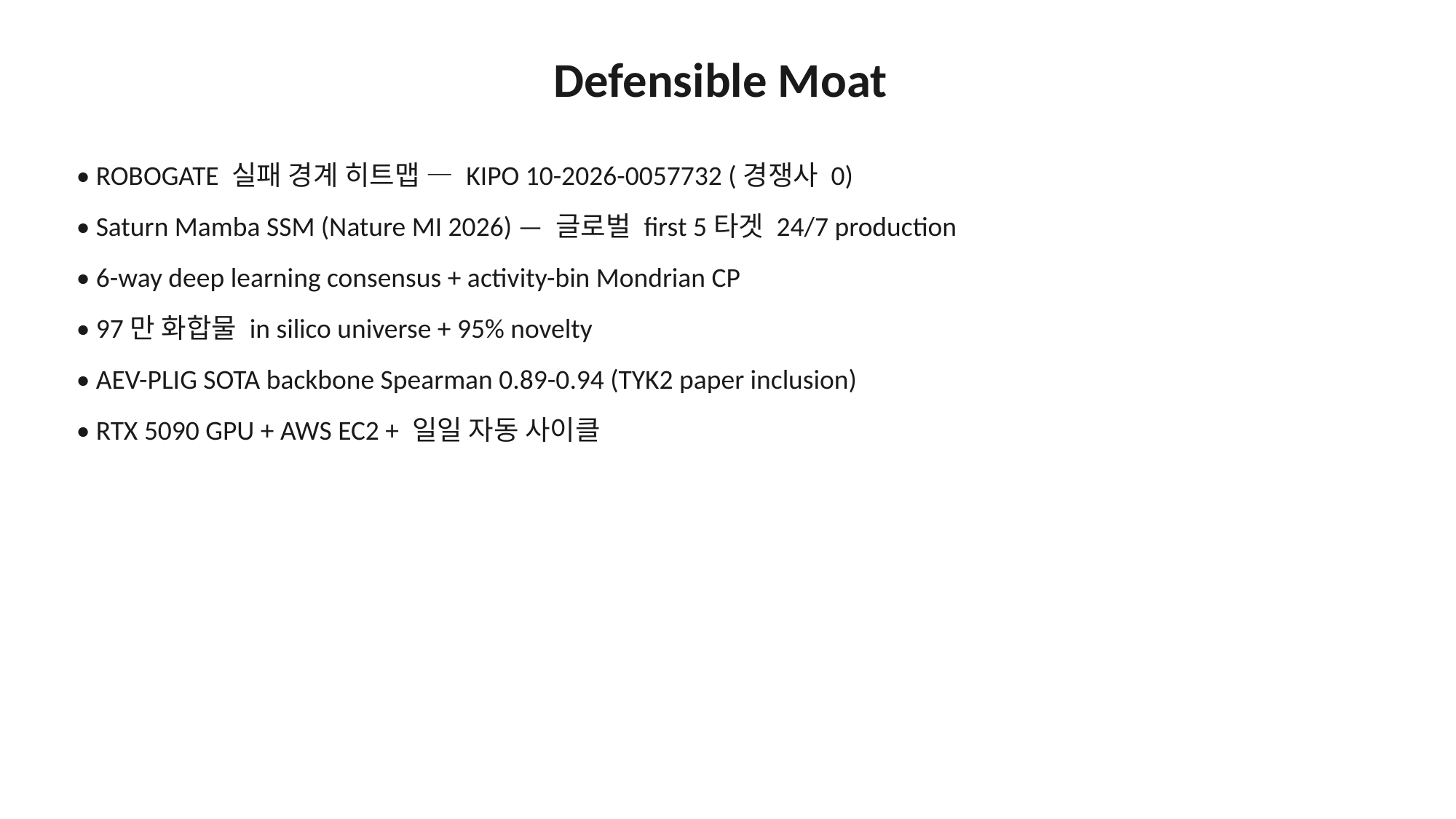

Defensible Moat
• ROBOGATE 실패 경계 히트맵 — KIPO 10-2026-0057732 (경쟁사 0)
• Saturn Mamba SSM (Nature MI 2026) — 글로벌 first 5타겟 24/7 production
• 6-way deep learning consensus + activity-bin Mondrian CP
• 97만 화합물 in silico universe + 95% novelty
• AEV-PLIG SOTA backbone Spearman 0.89-0.94 (TYK2 paper inclusion)
• RTX 5090 GPU + AWS EC2 + 일일 자동 사이클